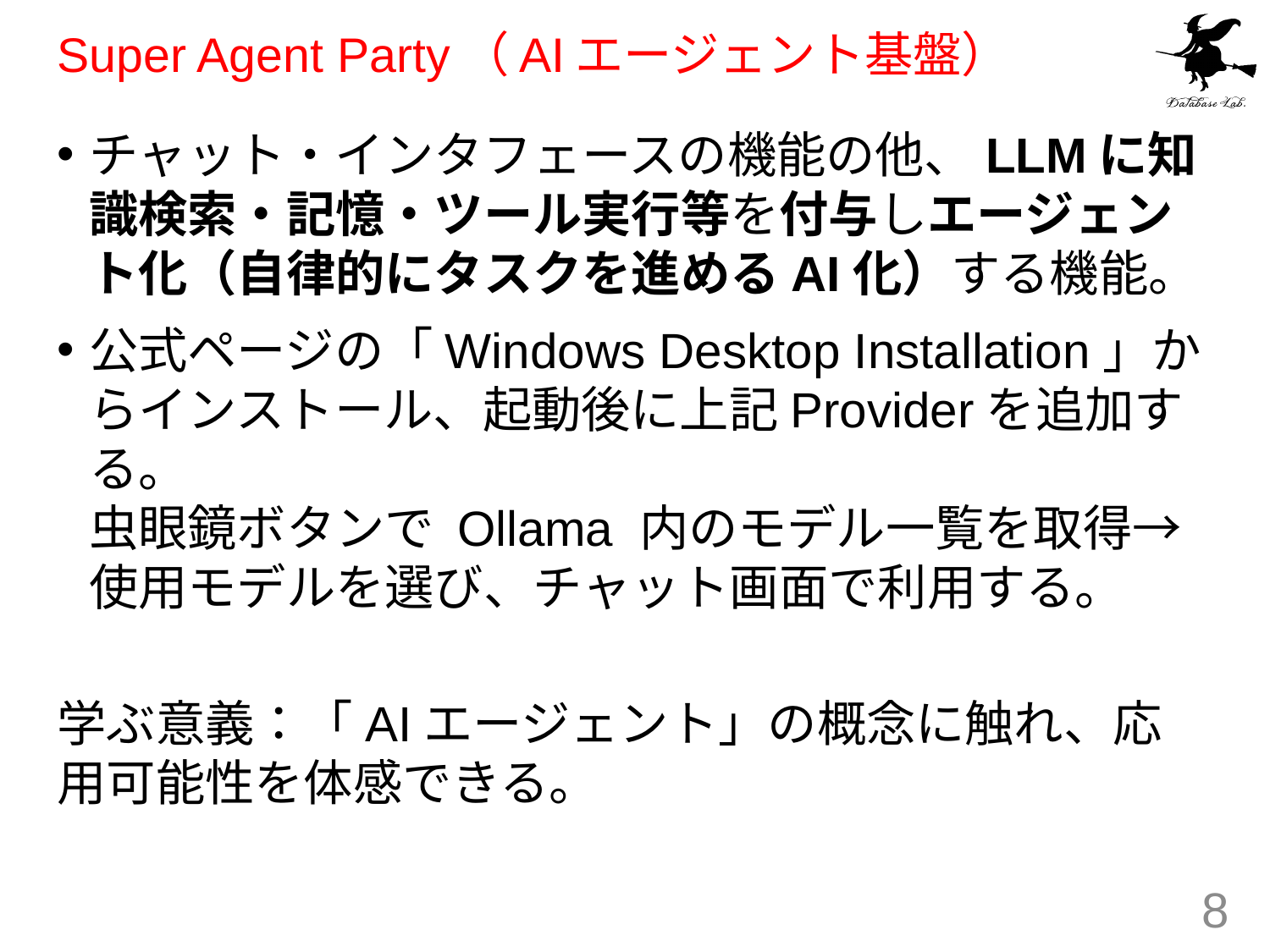

# Super Agent Party（AIエージェント基盤）
チャット・インタフェースの機能の他、LLMに知識検索・記憶・ツール実行等を付与しエージェント化（自律的にタスクを進めるAI化）する機能。
公式ページの「Windows Desktop Installation」からインストール、起動後に上記Providerを追加する。
虫眼鏡ボタンで Ollama 内のモデル一覧を取得→使用モデルを選び、チャット画面で利用する。
学ぶ意義：「AIエージェント」の概念に触れ、応用可能性を体感できる。
8